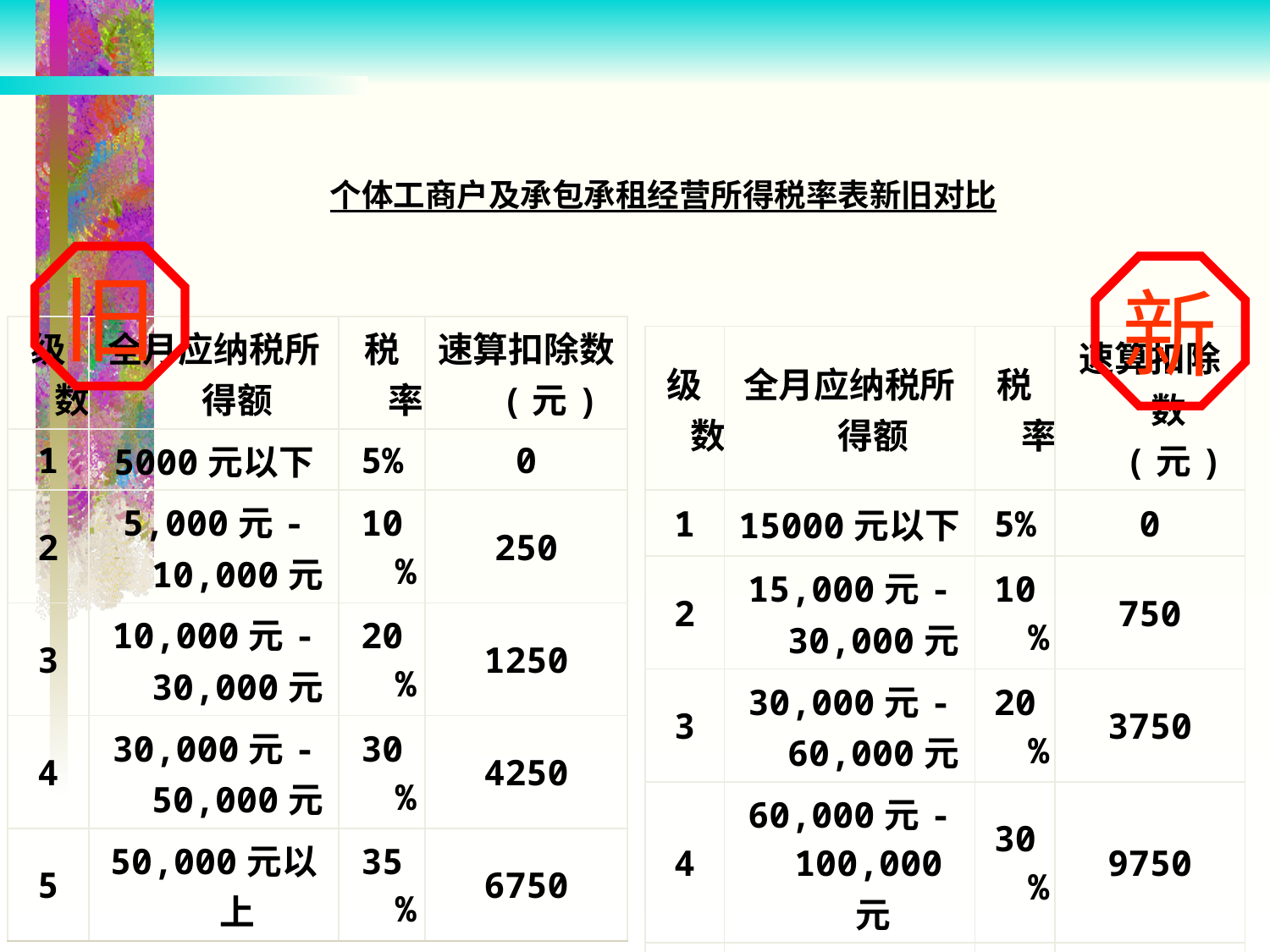

个体工商户及承包承租经营所得税率表新旧对比
旧
新
| 级数 | 全月应纳税所得额 | 税率 | 速算扣除数(元) |
| --- | --- | --- | --- |
| 1 | 5000元以下 | 5% | 0 |
| 2 | 5,000元-10,000元 | 10% | 250 |
| 3 | 10,000元-30,000元 | 20% | 1250 |
| 4 | 30,000元-50,000元 | 30% | 4250 |
| 5 | 50,000元以上 | 35% | 6750 |
| 级数 | 全月应纳税所得额 | 税率 | 速算扣除数(元) |
| --- | --- | --- | --- |
| 1 | 15000元以下 | 5% | 0 |
| 2 | 15,000元-30,000元 | 10% | 750 |
| 3 | 30,000元-60,000元 | 20% | 3750 |
| 4 | 60,000元-100,000元 | 30% | 9750 |
| 5 | 100,000元以上 | 35% | 14750 |